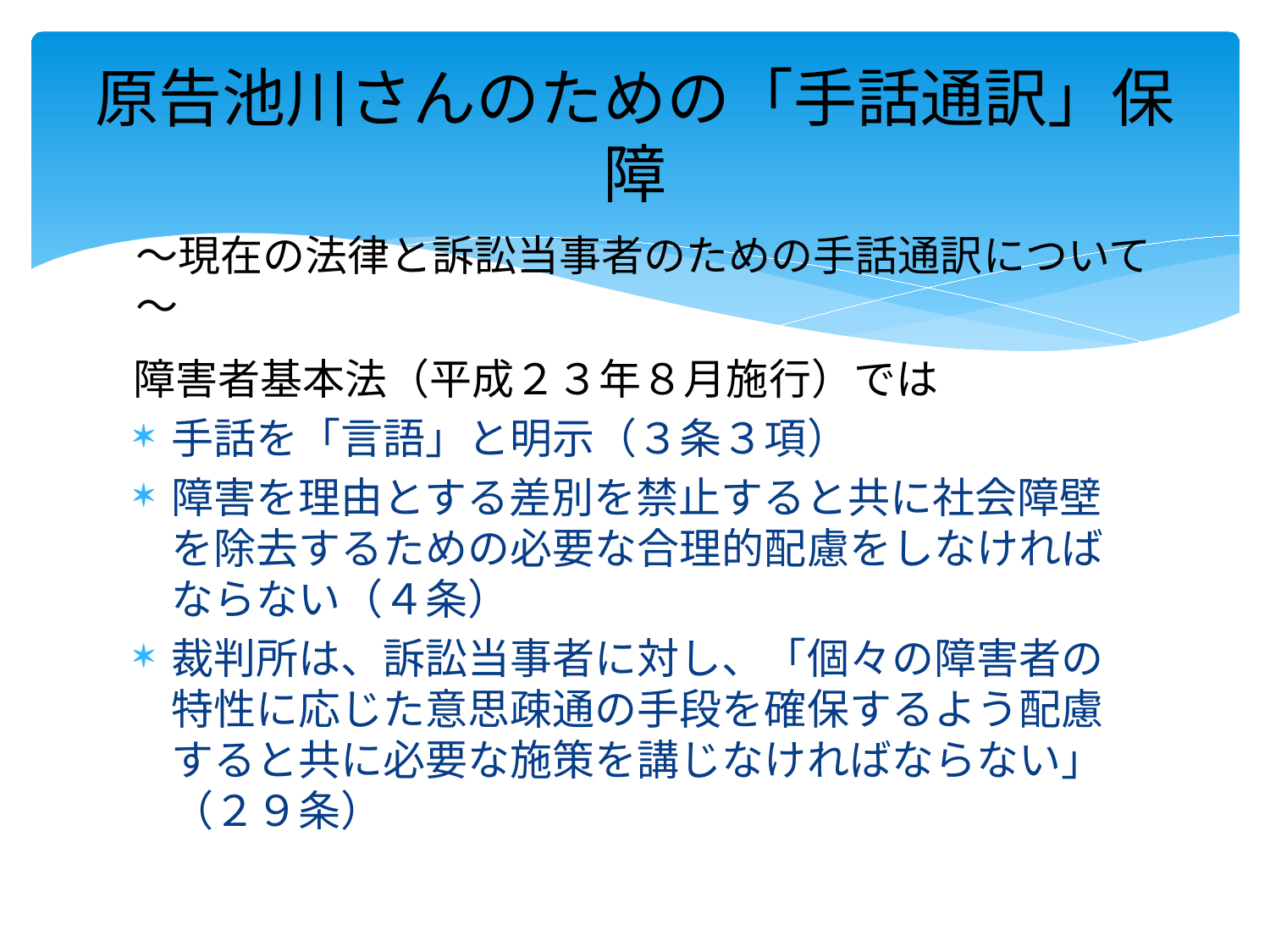

# 原告池川さんのための「手話通訳」保障
～現在の法律と訴訟当事者のための手話通訳について～
障害者基本法（平成２３年８月施行）では
手話を「言語」と明示（３条３項）
障害を理由とする差別を禁止すると共に社会障壁を除去するための必要な合理的配慮をしなければならない（４条）
裁判所は、訴訟当事者に対し、「個々の障害者の特性に応じた意思疎通の手段を確保するよう配慮すると共に必要な施策を講じなければならない」（２９条）